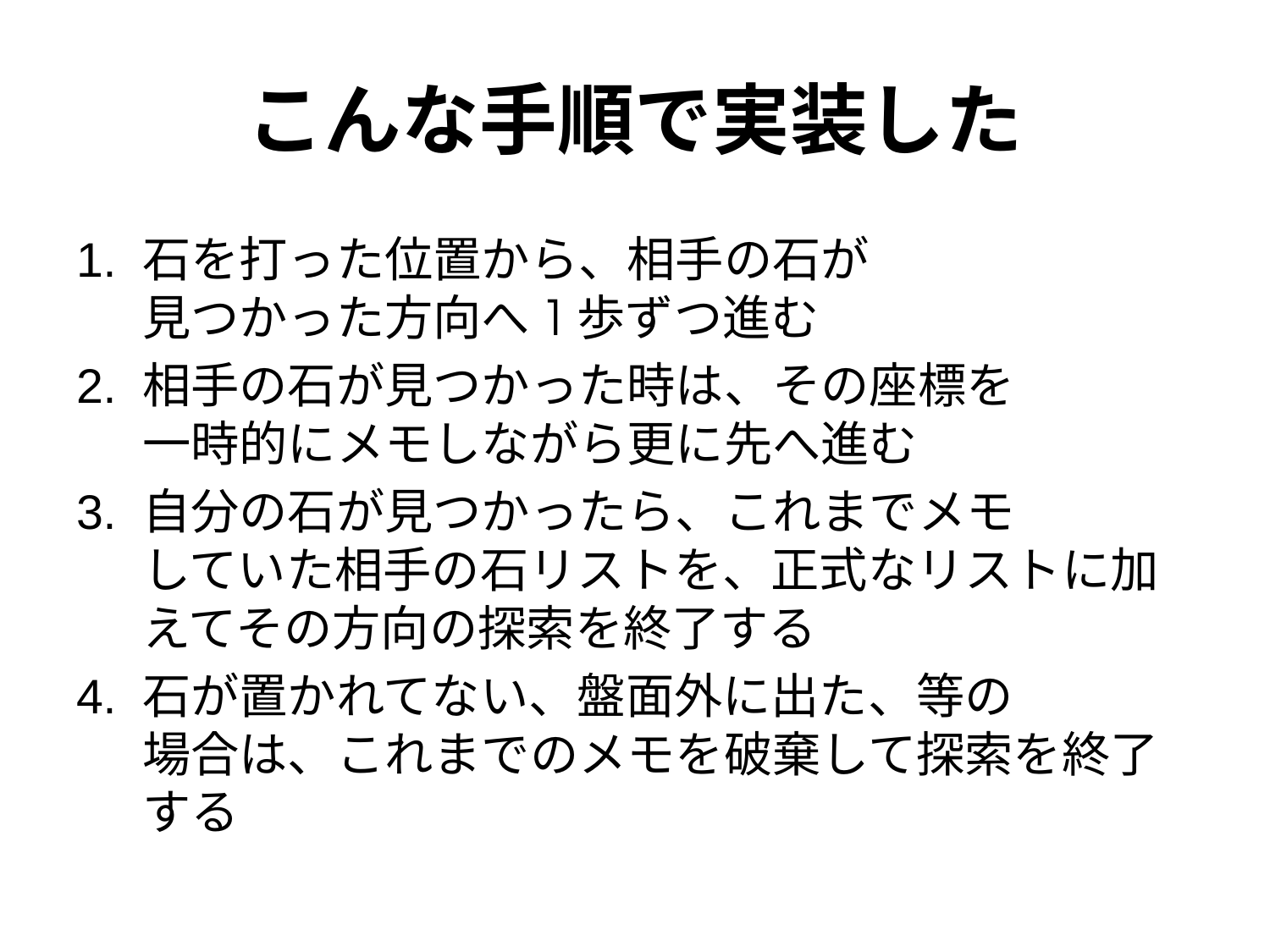

# こんな手順で実装した
石を打った位置から、相手の石が
見つかった方向へ1歩ずつ進む
相手の石が見つかった時は、その座標を
一時的にメモしながら更に先へ進む
自分の石が見つかったら、これまでメモ
していた相手の石リストを、正式なリストに加えてその方向の探索を終了する
石が置かれてない、盤面外に出た、等の
場合は、これまでのメモを破棄して探索を終了する